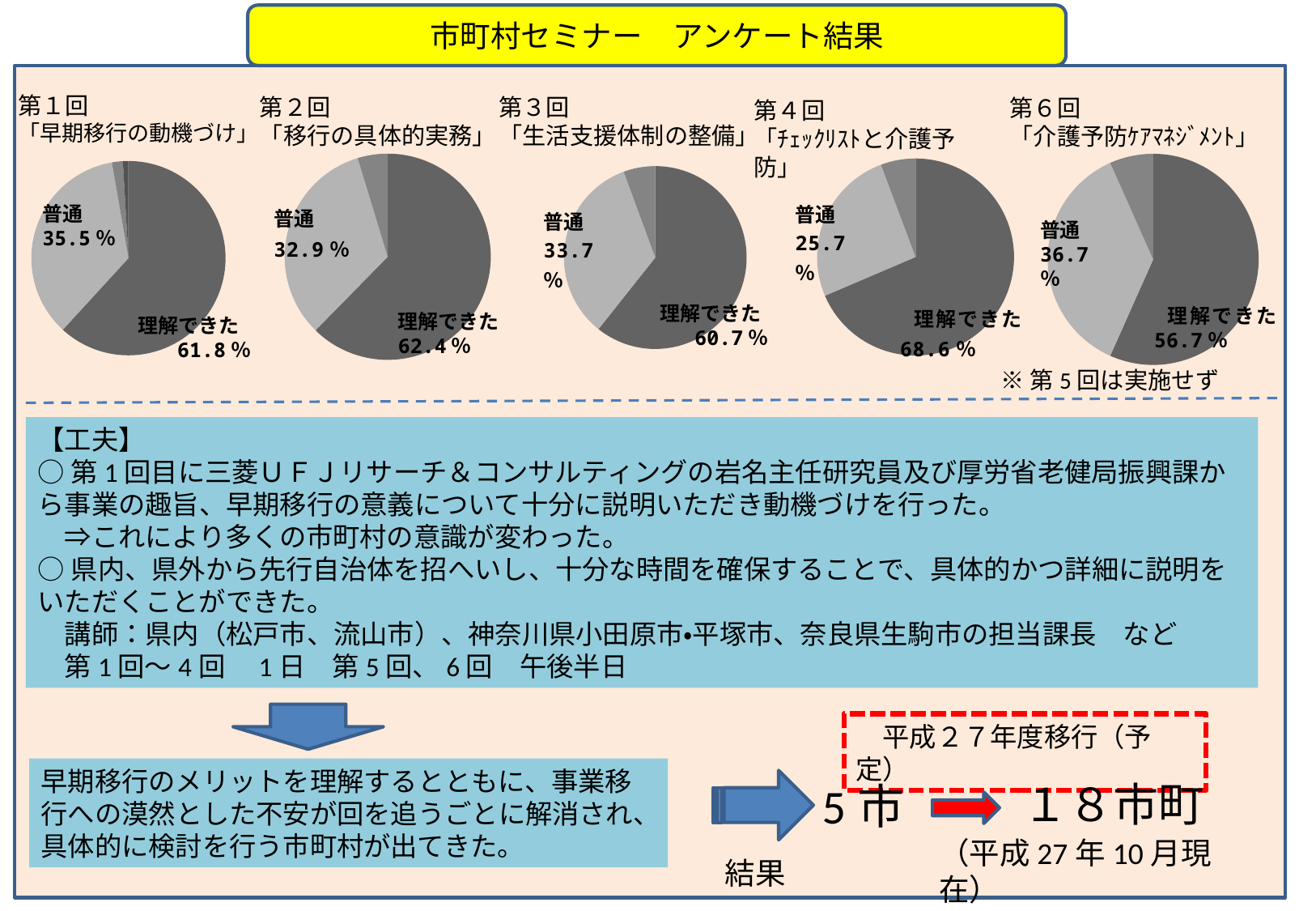

市町村セミナー　アンケート結果

### Chart

| Category |  |
|---|---|
| 理解できた | 61.81818181818181 |
| 普通 | 35.454545454545354 |
| 理解できなかった | 1.8181818181818181 |
| 無回答 | 0.9090909090909091 |
第１回
「早期移行の動機づけ」
第２回
「移行の具体的実務」
第３回
「生活支援体制の整備」
第６回
「介護予防ｹｱﾏﾈｼﾞﾒﾝﾄ」
第４回
「ﾁｪｯｸﾘｽﾄと介護予防」

### Chart

| Category |  |
|---|---|

### Chart

| Category |  |
|---|---|

### Chart

| Category |  |
|---|---|
| 理解できた | 51.0 |
| 普通 | 33.0 |
| 理解できなかった・未記入 | 6.0 |

### Chart

| Category |  |
|---|---|
普通
35.5％
普通
36.7％

  理解できた
    60.7％

理解できた
62.4％
 理解できた56.7％
 理解できた
    61.8％
※第5回は実施せず
【工夫】
○第1回目に三菱ＵＦＪリサーチ＆コンサルティングの岩名主任研究員及び厚労省老健局振興課から事業の趣旨、早期移行の意義について十分に説明いただき動機づけを行った。
　⇒これにより多くの市町村の意識が変わった。
○県内、県外から先行自治体を招へいし、十分な時間を確保することで、具体的かつ詳細に説明をいただくことができた。
　講師：県内（松戸市、流山市）、神奈川県小田原市・平塚市、奈良県生駒市の担当課長　など
　第1回～4回　1日　第5回、6回　午後半日

　平成２７年度移行（予定）
早期移行のメリットを理解するとともに、事業移行への漠然とした不安が回を追うごとに解消され、具体的に検討を行う市町村が出てきた。

5市
１８市町

（平成27年10月現在）
結果